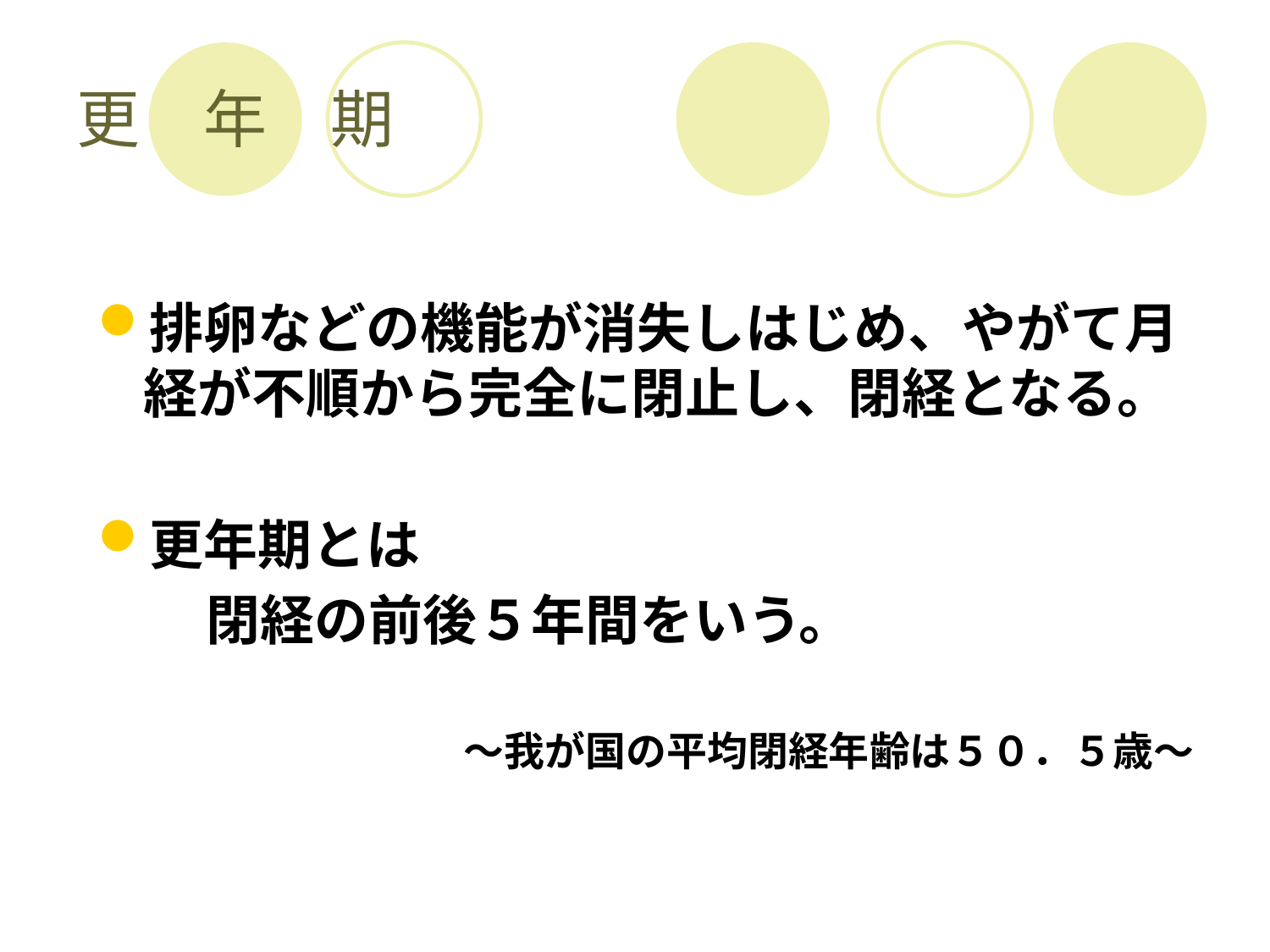

# 更　年　期
排卵などの機能が消失しはじめ、やがて月経が不順から完全に閉止し、閉経となる。

更年期とは
　　閉経の前後５年間をいう。

　　　　　　　　　～我が国の平均閉経年齢は５０．５歳～